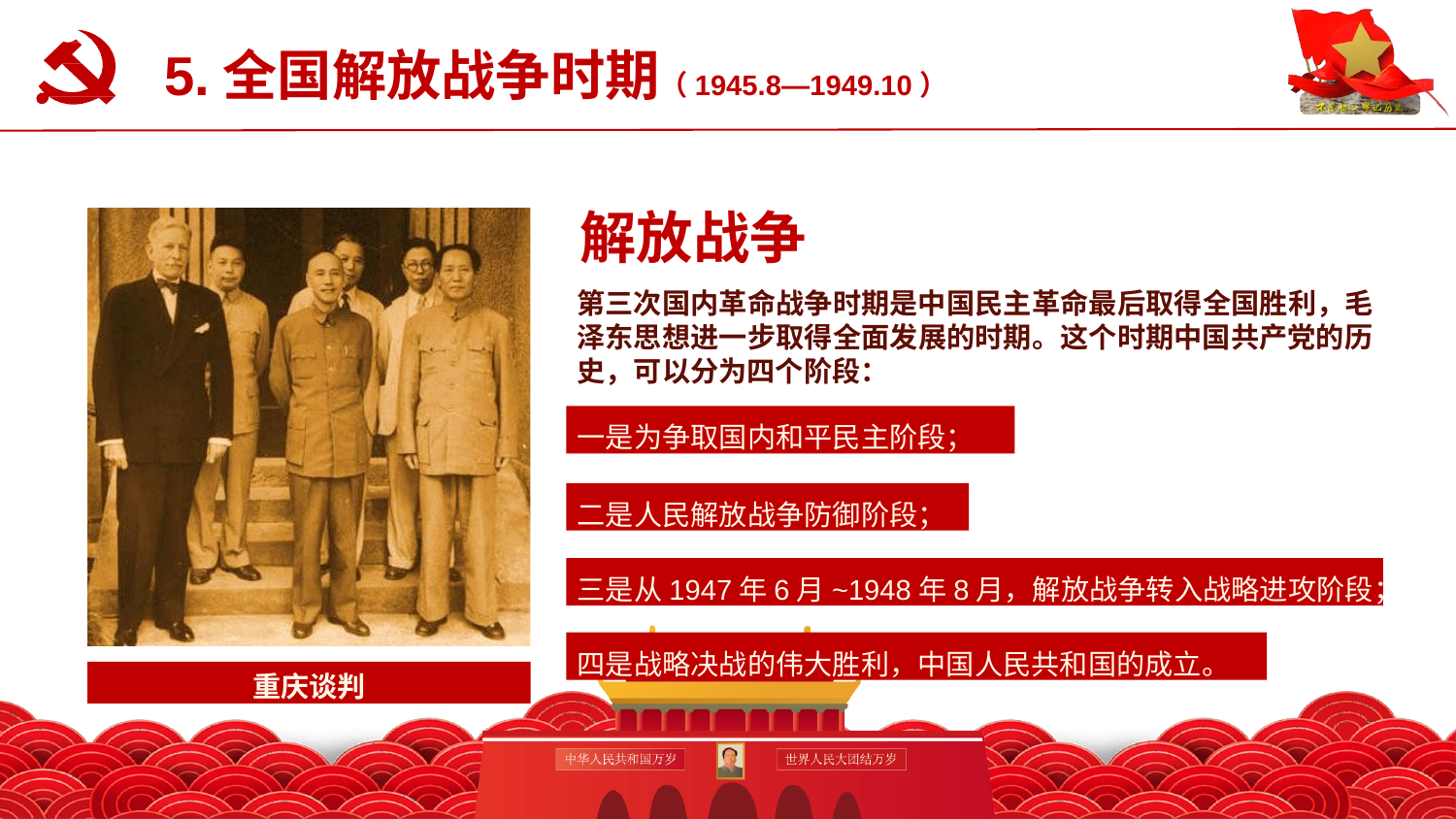

# 5.全国解放战争时期（1945.8—1949.10）
认真学习党史新中国史

解放战争
第三次国内革命战争时期是中国民主革命最后取得全国胜利，毛 泽东思想进一步取得全面发展的时期。这个时期中国共产党的历 史，可以分为四个阶段：

一是为争取国内和平民主阶段；
二是人民解放战争防御阶段；
三是从1947年6月~1948年8月，解放战争转入战略进攻阶段；
四是战略决战的伟大胜利，中国人民共和国的成立。
重庆谈判